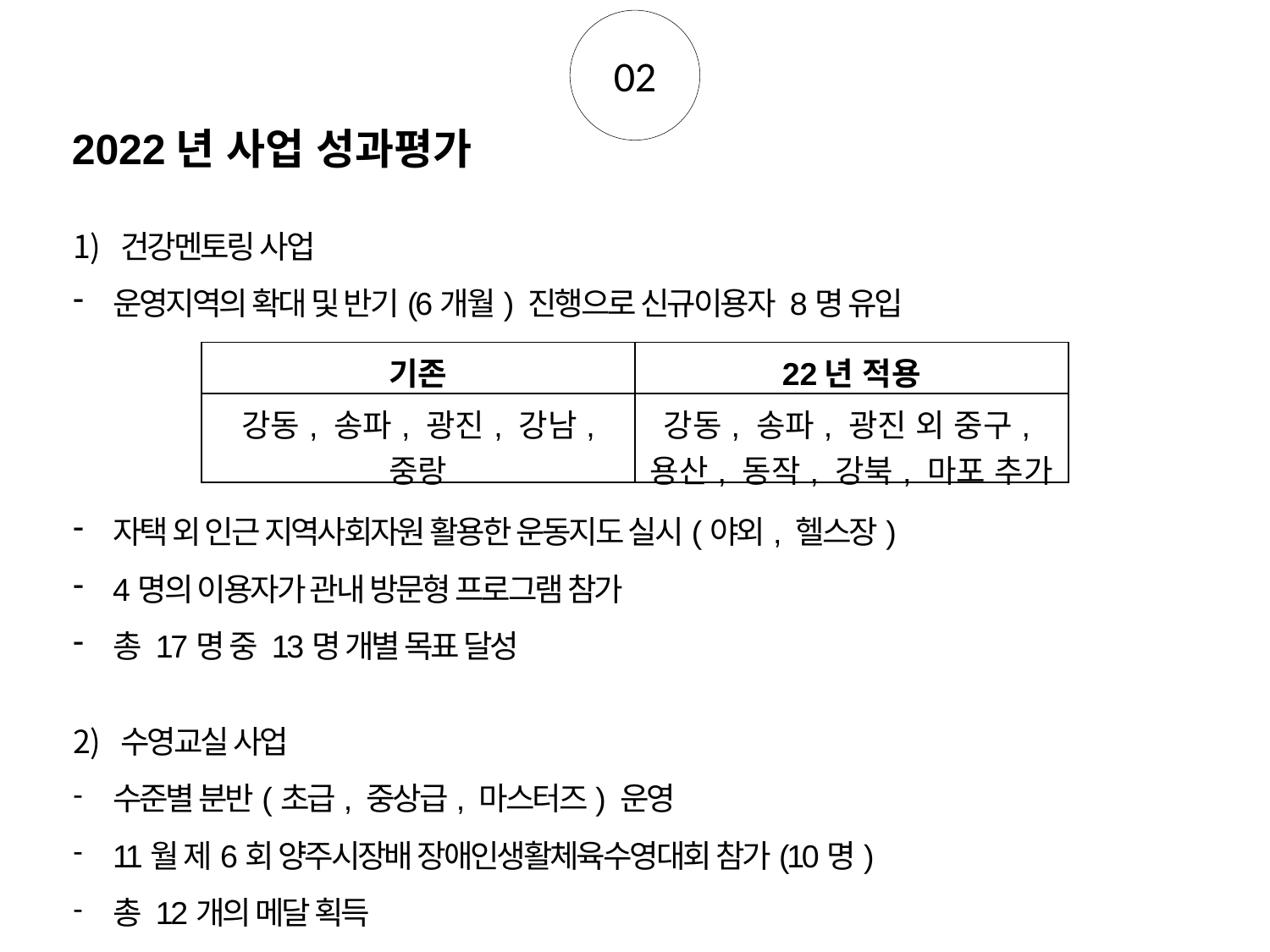

02
2022년 사업 성과평가
건강멘토링 사업
운영지역의 확대 및 반기(6개월) 진행으로 신규이용자 8명 유입

자택 외 인근 지역사회자원 활용한 운동지도 실시(야외, 헬스장)
4명의 이용자가 관내 방문형 프로그램 참가
총 17명 중 13명 개별 목표 달성

수영교실 사업
수준별 분반(초급, 중상급, 마스터즈) 운영
11월 제6회 양주시장배 장애인생활체육수영대회 참가(10명)
총 12개의 메달 획득
| 기존 | 22년 적용 |
| --- | --- |
| 강동, 송파, 광진, 강남, 중랑 | 강동, 송파, 광진 외 중구, 용산, 동작, 강북, 마포 추가 |